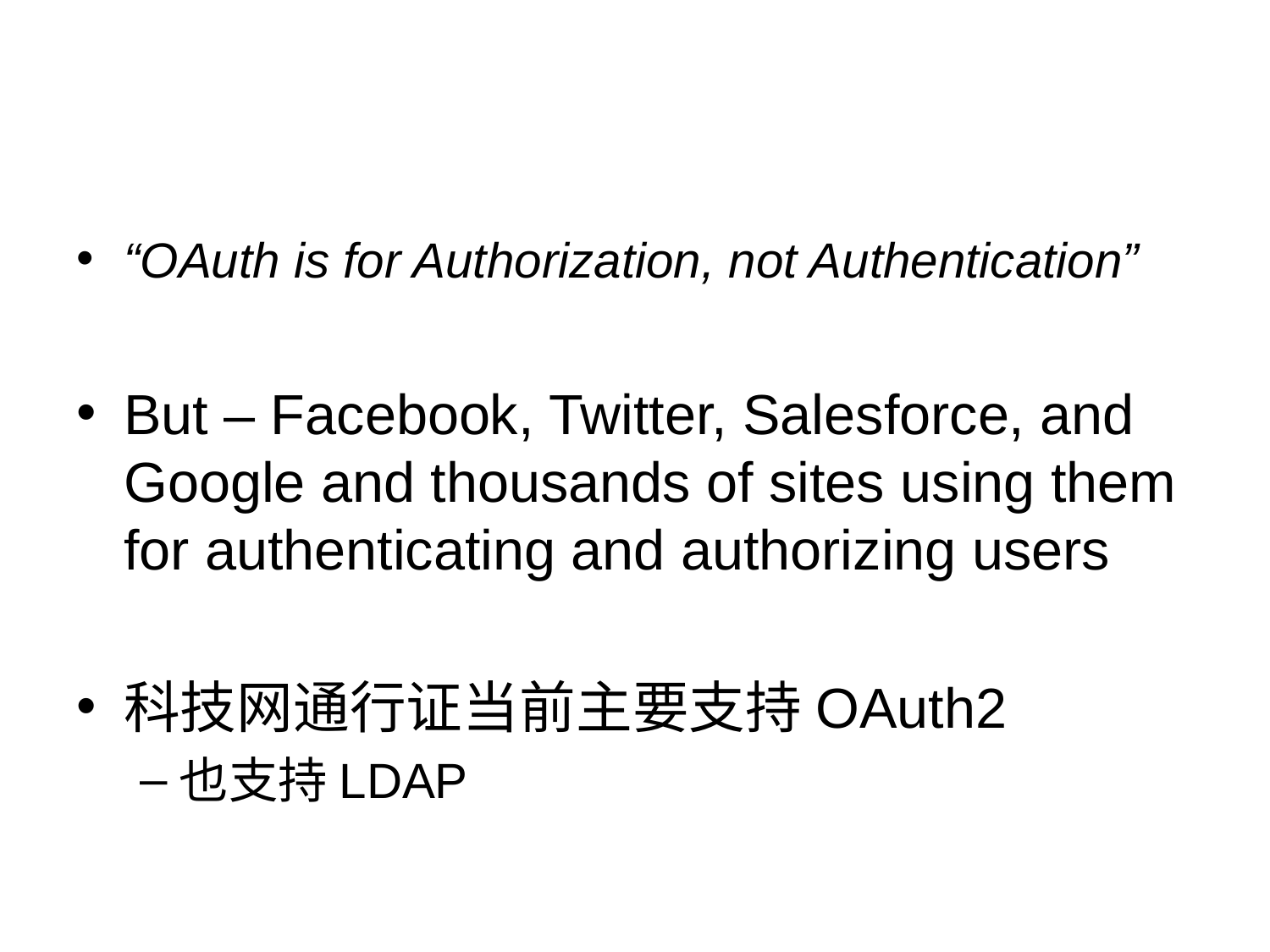

#
“OAuth is for Authorization, not Authentication”

But – Facebook, Twitter, Salesforce, and Google and thousands of sites using them for authenticating and authorizing users

科技网通行证当前主要支持OAuth2
也支持LDAP